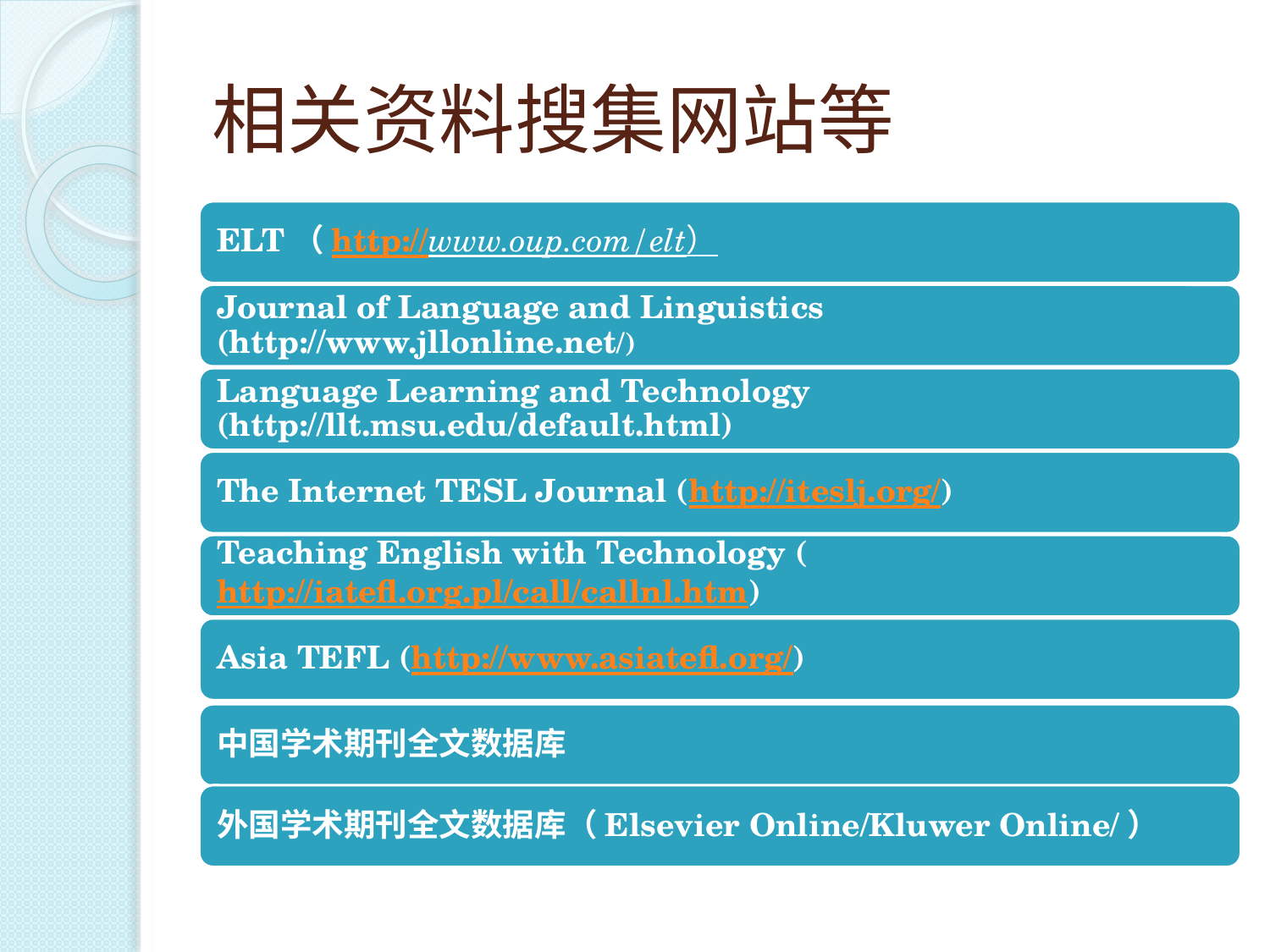

# 相关资料搜集网站等
ELT（http://www.oup.com/elt）
Journal of Language and Linguistics (http://www.jllonline.net/)
Language Learning and Technology (http://llt.msu.edu/default.html)
The Internet TESL Journal (http://iteslj.org/)
Teaching English with Technology (http://iatefl.org.pl/call/callnl.htm)
Asia TEFL (http://www.asiatefl.org/)
中国学术期刊全文数据库
外国学术期刊全文数据库（Elsevier Online/Kluwer Online/）